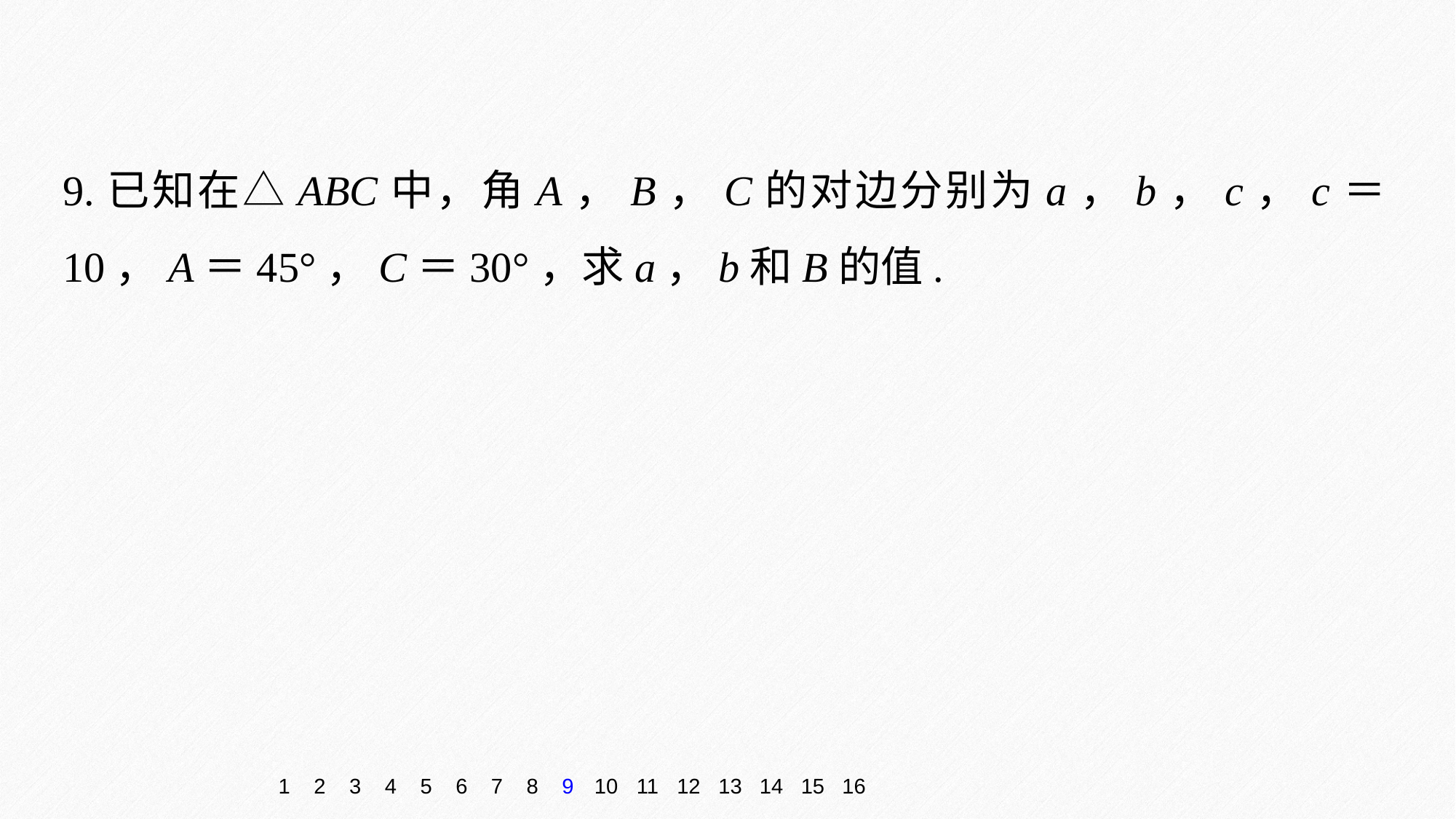

9.已知在△ABC中，角A，B，C的对边分别为a，b，c，c＝10，A＝45°，C＝30°，求a，b和B的值.
1
2
3
4
5
6
7
8
9
10
11
12
13
14
15
16